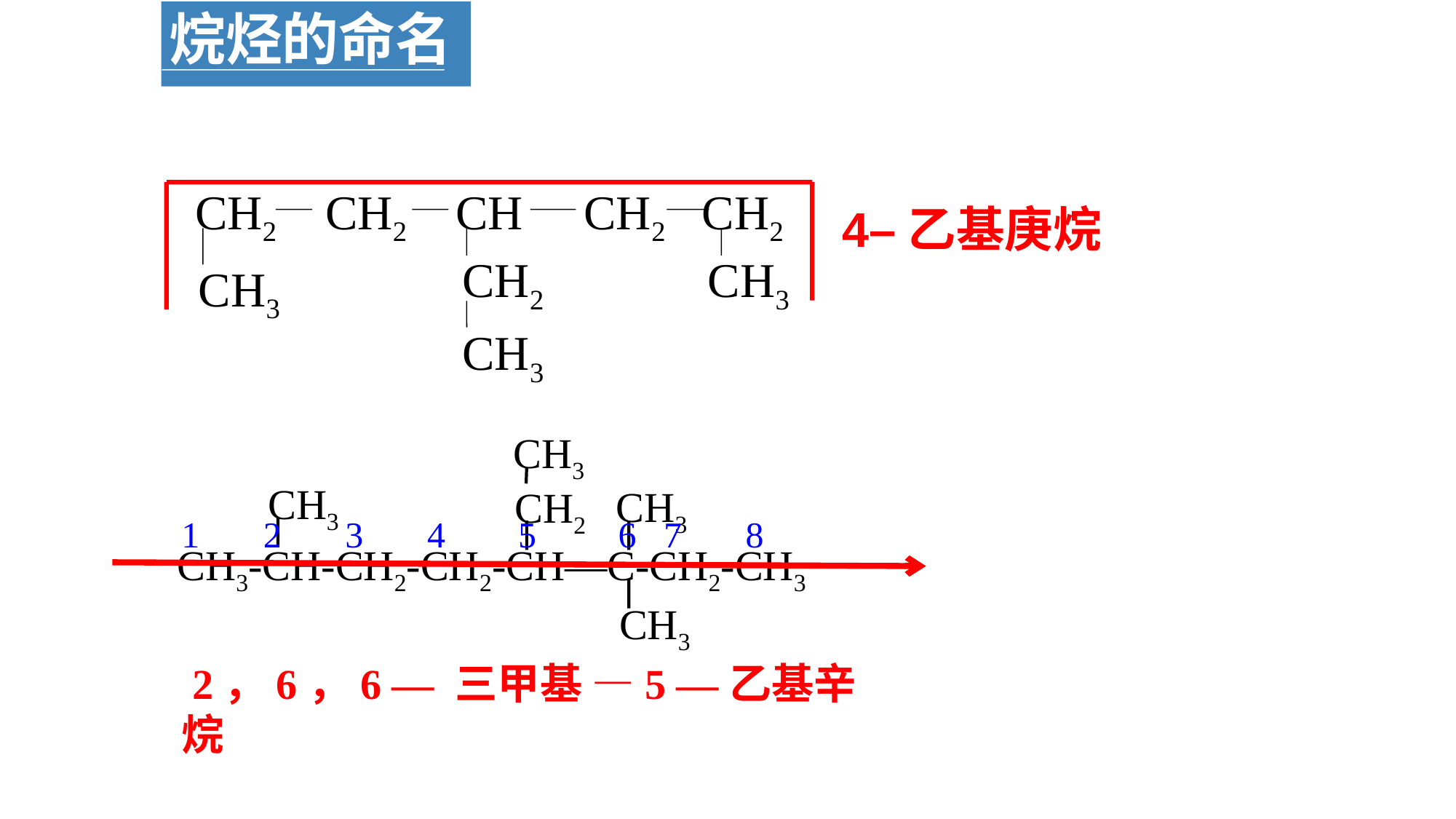

烷烃的命名
CH2    CH2    CH     CH2   CH2

4–乙基庚烷

CH2
CH3

CH3
CH3

CH3

CH3
CH3
CH2

CH3-CH-CH2-CH2-CH—C-CH2-CH3

CH3
 1       2       3       4        5         6   7       8
 2，6，6 — 三甲基 —5 —乙基辛烷